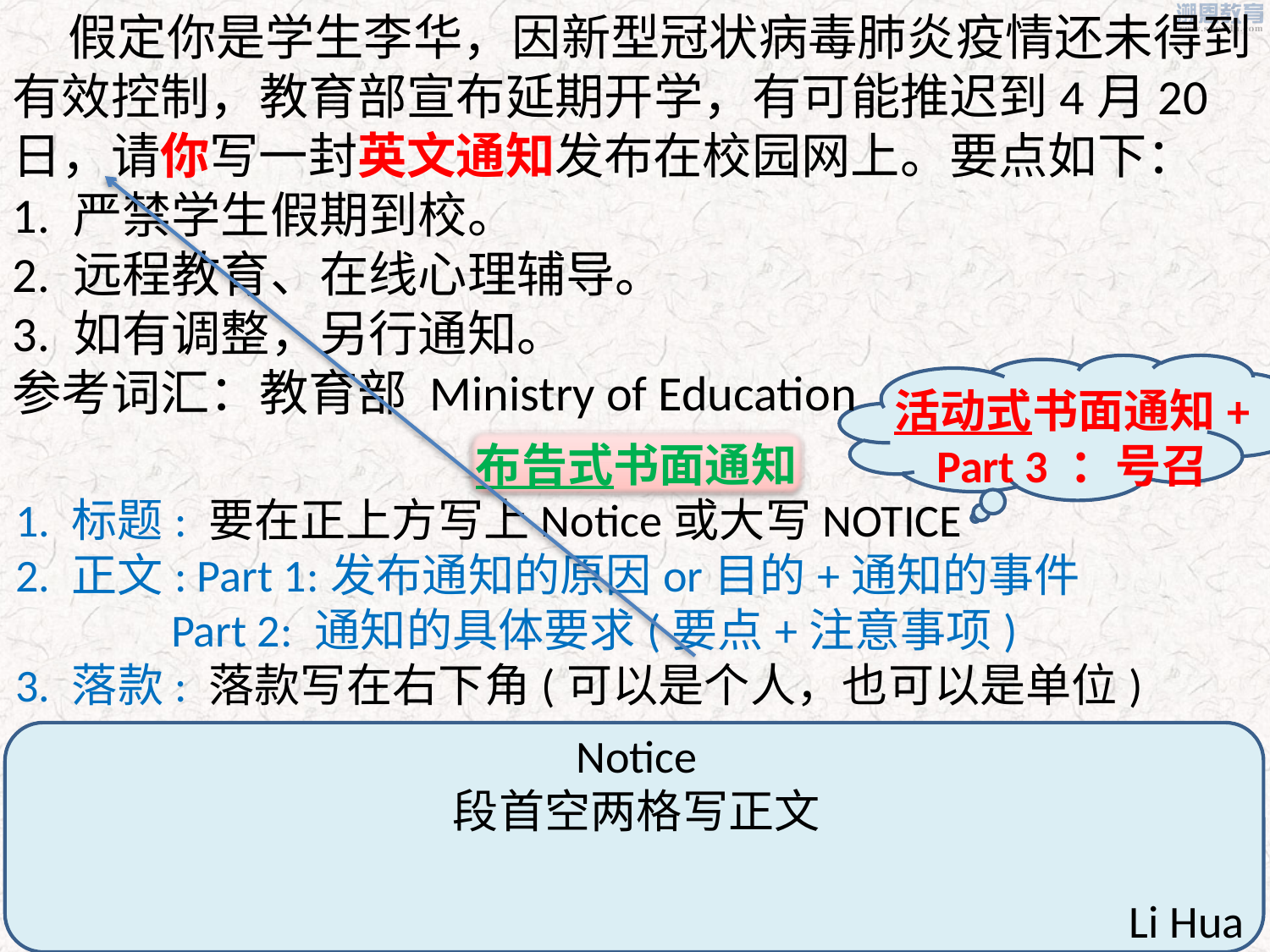

假定你是学生李华，因新型冠状病毒肺炎疫情还未得到有效控制，教育部宣布延期开学，有可能推迟到4月20日，请你写一封英文通知发布在校园网上。要点如下：
1. 严禁学生假期到校。
2. 远程教育、在线心理辅导。
3. 如有调整，另行通知。
参考词汇：教育部 Ministry of Education

活动式书面通知+
Part 3 ：号召

布告式书面通知
1. 标题: 要在正上方写上Notice或大写NOTICE
2. 正文: Part 1:发布通知的原因or目的+通知的事件
               Part 2: 通知的具体要求(要点+注意事项)
3. 落款: 落款写在右下角(可以是个人，也可以是单位)
Notice
段首空两格写正文

Li Hua